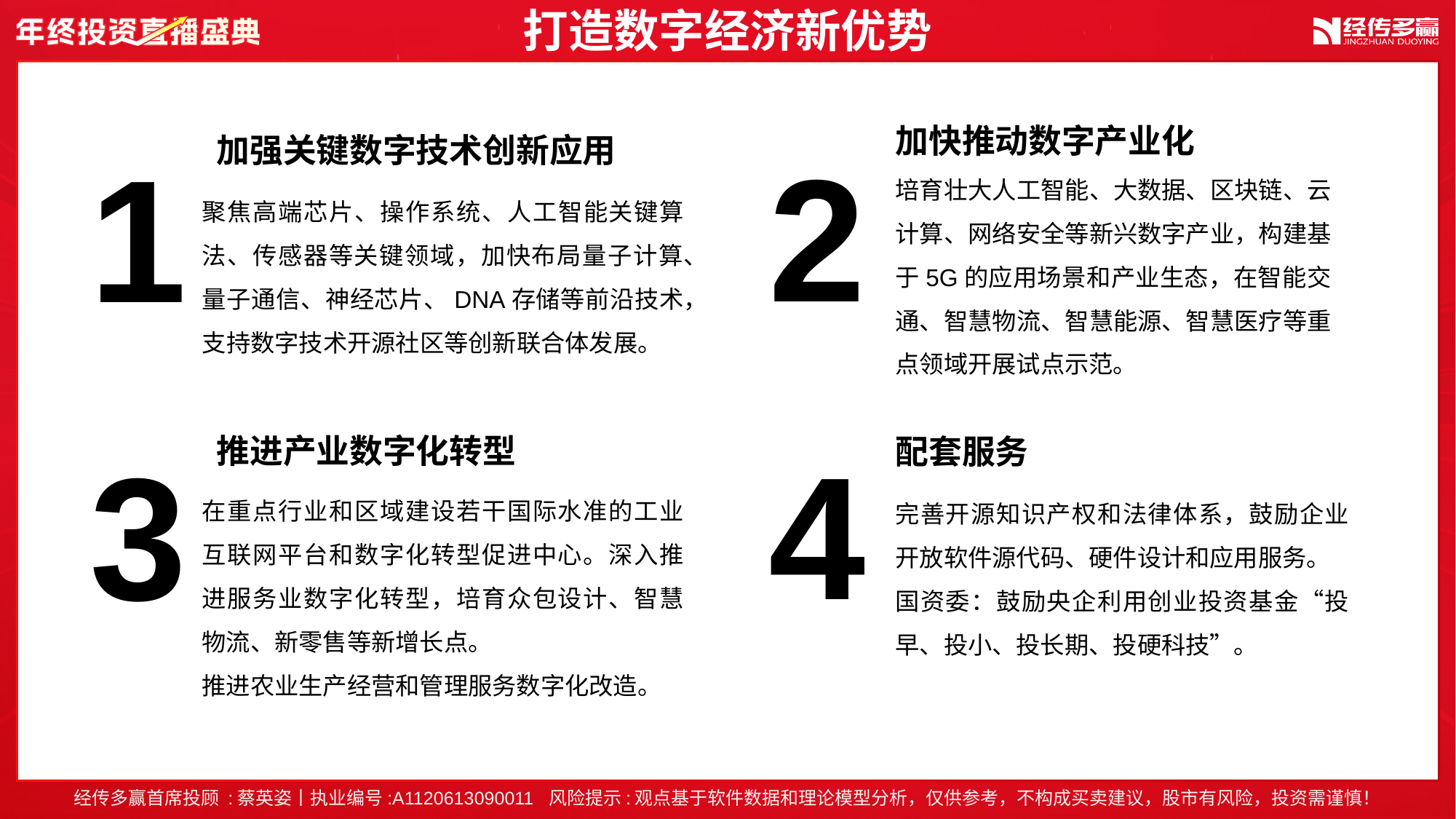

打造数字经济新优势
加快推动数字产业化
加强关键数字技术创新应用
2
1
培育壮大人工智能、大数据、区块链、云计算、网络安全等新兴数字产业，构建基于5G的应用场景和产业生态，在智能交通、智慧物流、智慧能源、智慧医疗等重点领域开展试点示范。
聚焦高端芯片、操作系统、人工智能关键算法、传感器等关键领域，加快布局量子计算、量子通信、神经芯片、DNA存储等前沿技术，支持数字技术开源社区等创新联合体发展。
推进产业数字化转型
4
3
配套服务
在重点行业和区域建设若干国际水准的工业互联网平台和数字化转型促进中心。深入推进服务业数字化转型，培育众包设计、智慧物流、新零售等新增长点。
推进农业生产经营和管理服务数字化改造。
完善开源知识产权和法律体系，鼓励企业开放软件源代码、硬件设计和应用服务。
国资委：鼓励央企利用创业投资基金“投早、投小、投长期、投硬科技”。
经传多赢首席投顾 :蔡英姿丨执业编号:A1120613090011  风险提示:观点基于软件数据和理论模型分析，仅供参考，不构成买卖建议，股市有风险，投资需谨慎！